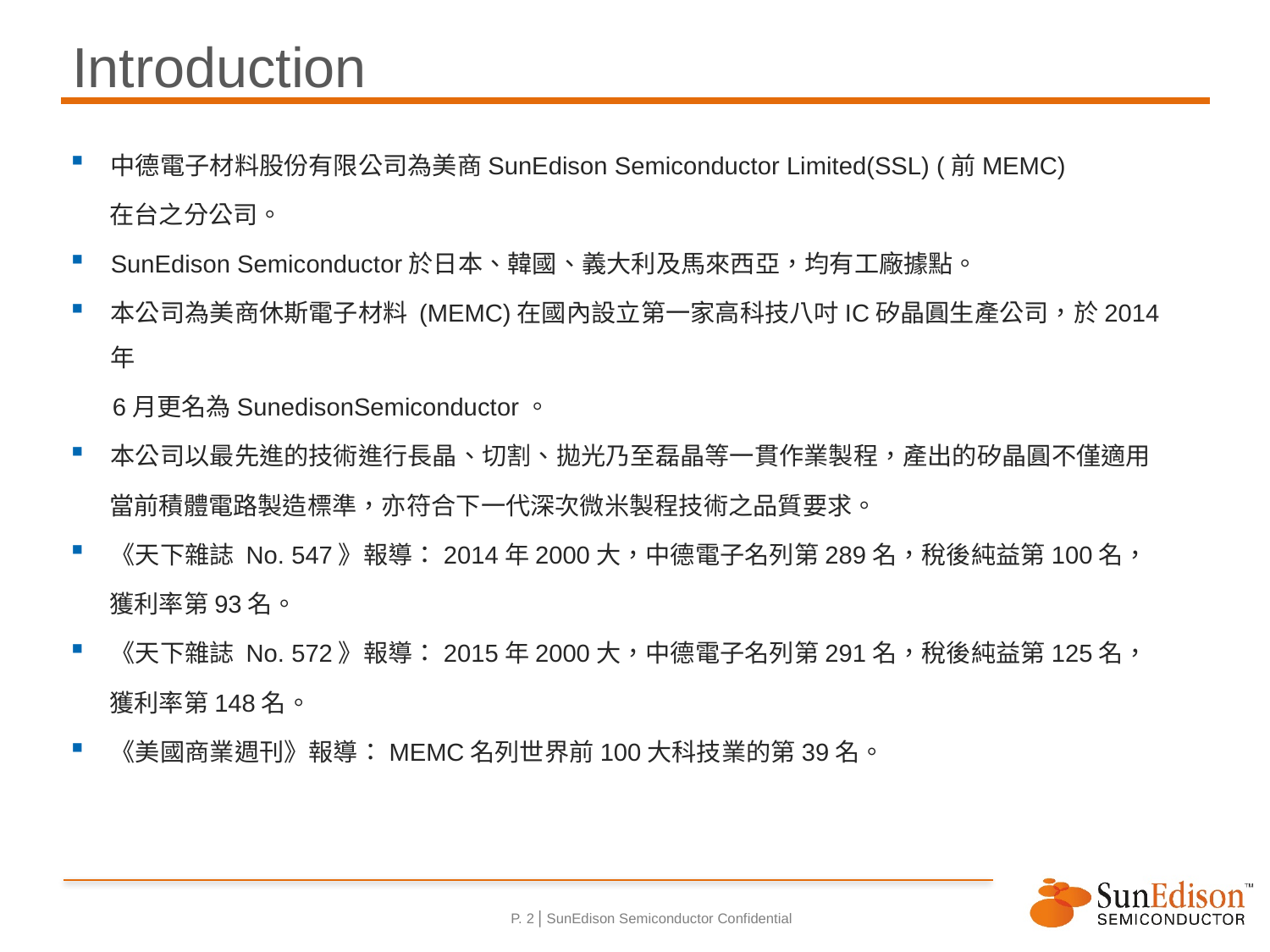

# Introduction
中德電子材料股份有限公司為美商SunEdison Semiconductor Limited(SSL) (前MEMC)
      在台之分公司。
SunEdison Semiconductor於日本、韓國、義大利及馬來西亞，均有工廠據點。
本公司為美商休斯電子材料 (MEMC)在國內設立第一家高科技八吋IC矽晶圓生產公司，於2014年
      6月更名為SunedisonSemiconductor。
本公司以最先進的技術進行長晶、切割、拋光乃至磊晶等一貫作業製程，產出的矽晶圓不僅適用
      當前積體電路製造標準，亦符合下一代深次微米製程技術之品質要求。
《天下雜誌 No. 547》報導：2014年2000大，中德電子名列第289名，稅後純益第100名，
      獲利率第93名。
《天下雜誌 No. 572》報導：2015年2000大，中德電子名列第291名，稅後純益第125名，
      獲利率第148名。
《美國商業週刊》報導：MEMC名列世界前100大科技業的第39名。